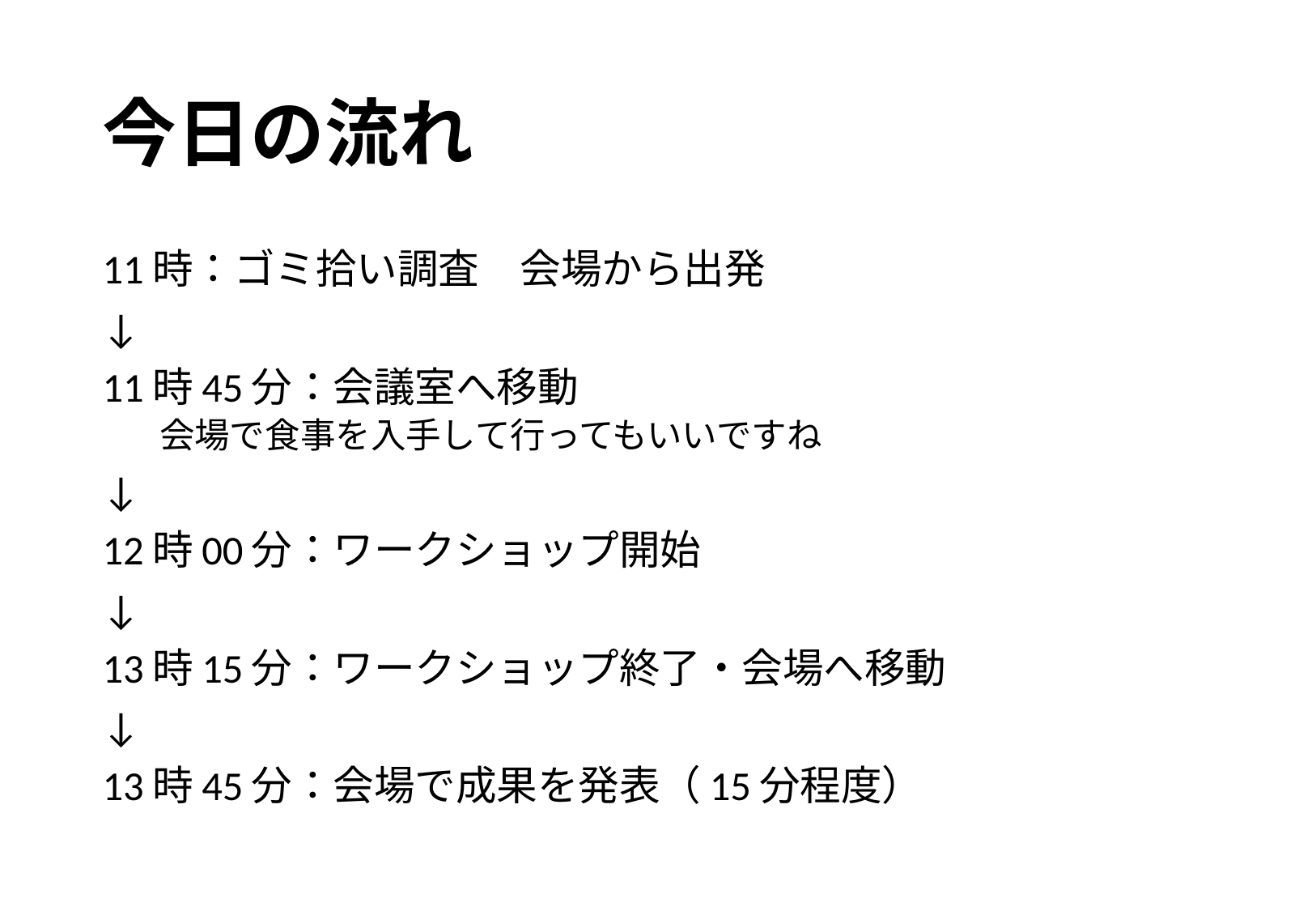

# 今日の流れ
11時：ゴミ拾い調査　会場から出発
↓
11時45分：会議室へ移動
会場で食事を入手して行ってもいいですね
↓
12時00分：ワークショップ開始
↓
13時15分：ワークショップ終了・会場へ移動
↓
13時45分：会場で成果を発表（15分程度）